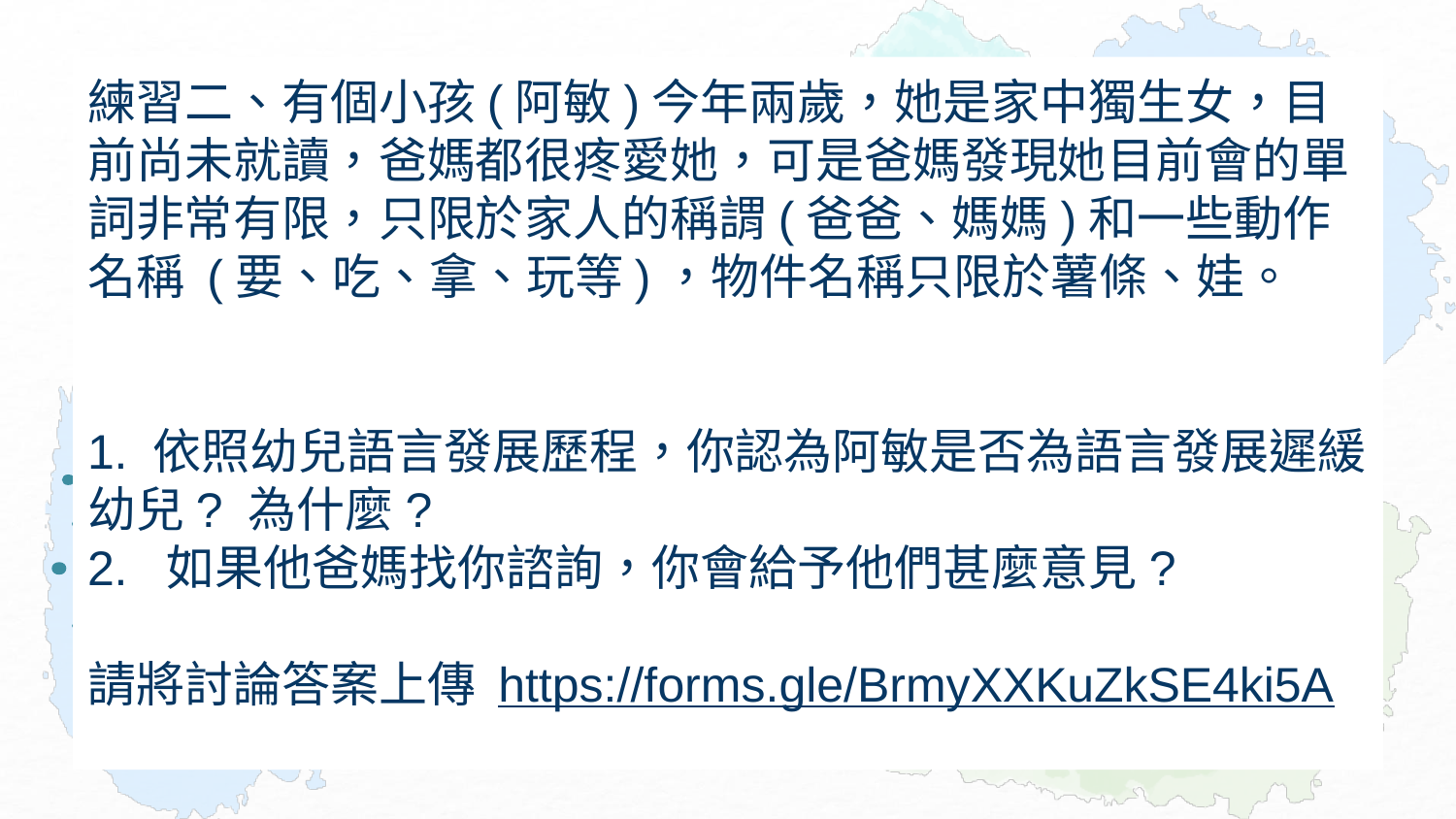

32
# 練習二、有個小孩(阿敏)今年兩歲，她是家中獨生女，目前尚未就讀，爸媽都很疼愛她，可是爸媽發現她目前會的單詞非常有限，只限於家人的稱謂(爸爸、媽媽)和一些動作名稱 (要、吃、拿、玩等)，物件名稱只限於薯條、娃。 1. 依照幼兒語言發展歷程，你認為阿敏是否為語言發展遲緩幼兒? 為什麼? 2.  如果他爸媽找你諮詢，你會給予他們甚麼意見? 請將討論答案上傳 https://forms.gle/BrmyXXKuZkSE4ki5A